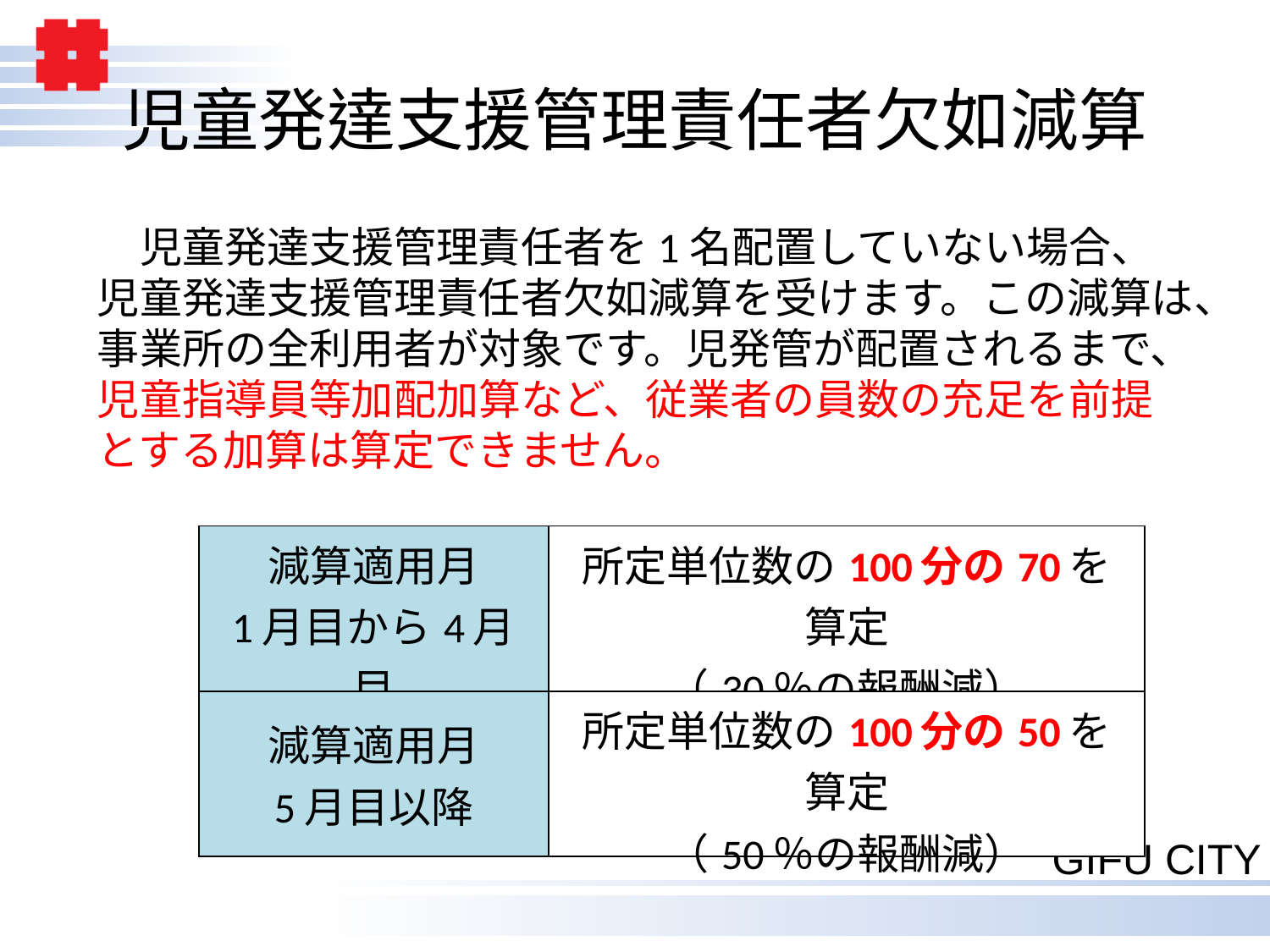

# 児童発達支援管理責任者欠如減算
　児童発達支援管理責任者を1名配置していない場合、児童発達支援管理責任者欠如減算を受けます。この減算は、事業所の全利用者が対象です。児発管が配置されるまで、児童指導員等加配加算など、従業者の員数の充足を前提とする加算は算定できません。
| 減算適用月 1月目から4月目 | 所定単位数の100分の70を算定 （30％の報酬減） |
| --- | --- |
| 減算適用月 5月目以降 | 所定単位数の100分の50を算定 （50％の報酬減） |